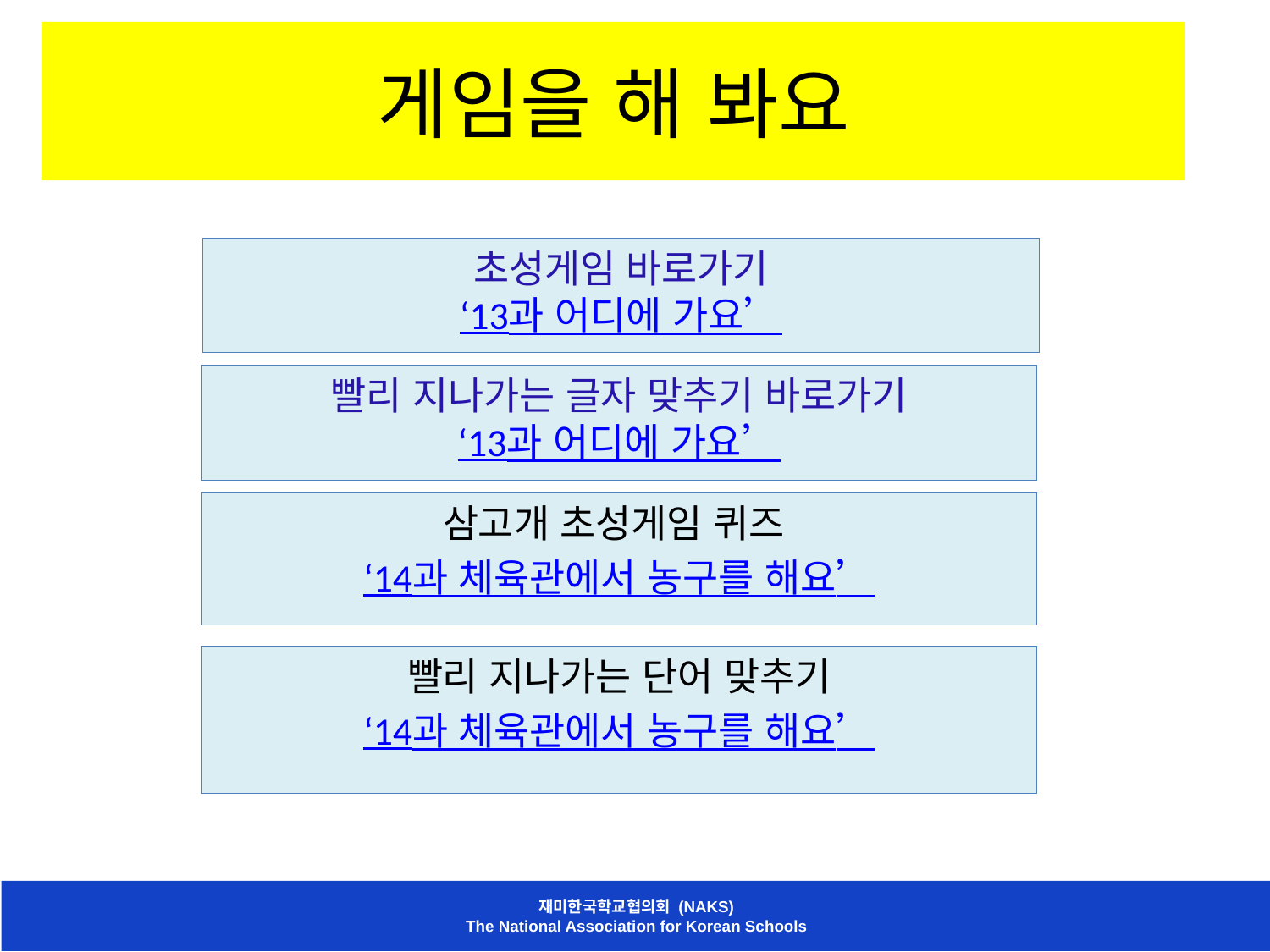

# 게임을 해 봐요
초성게임 바로가기
‘13과 어디에 가요’
빨리 지나가는 글자 맞추기 바로가기
‘13과 어디에 가요’
삼고개 초성게임 퀴즈
‘14과 체육관에서 농구를 해요’
빨리 지나가는 단어 맞추기
‘14과 체육관에서 농구를 해요’
재미한국학교협의회 (NAKS)
The National Association for Korean Schools